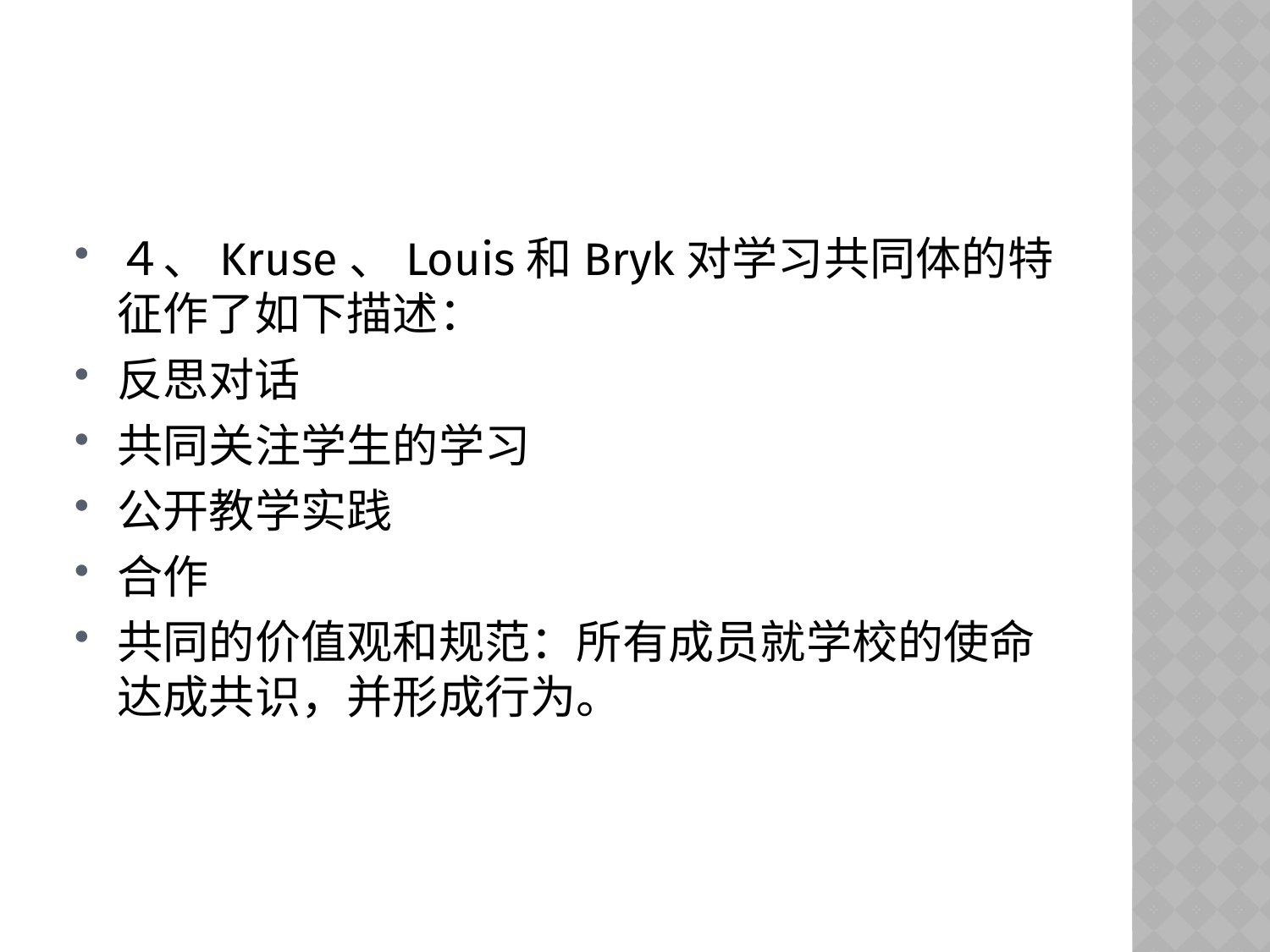

#
４、Kruse、Louis和Bryk对学习共同体的特征作了如下描述：
反思对话
共同关注学生的学习
公开教学实践
合作
共同的价值观和规范：所有成员就学校的使命达成共识，并形成行为。